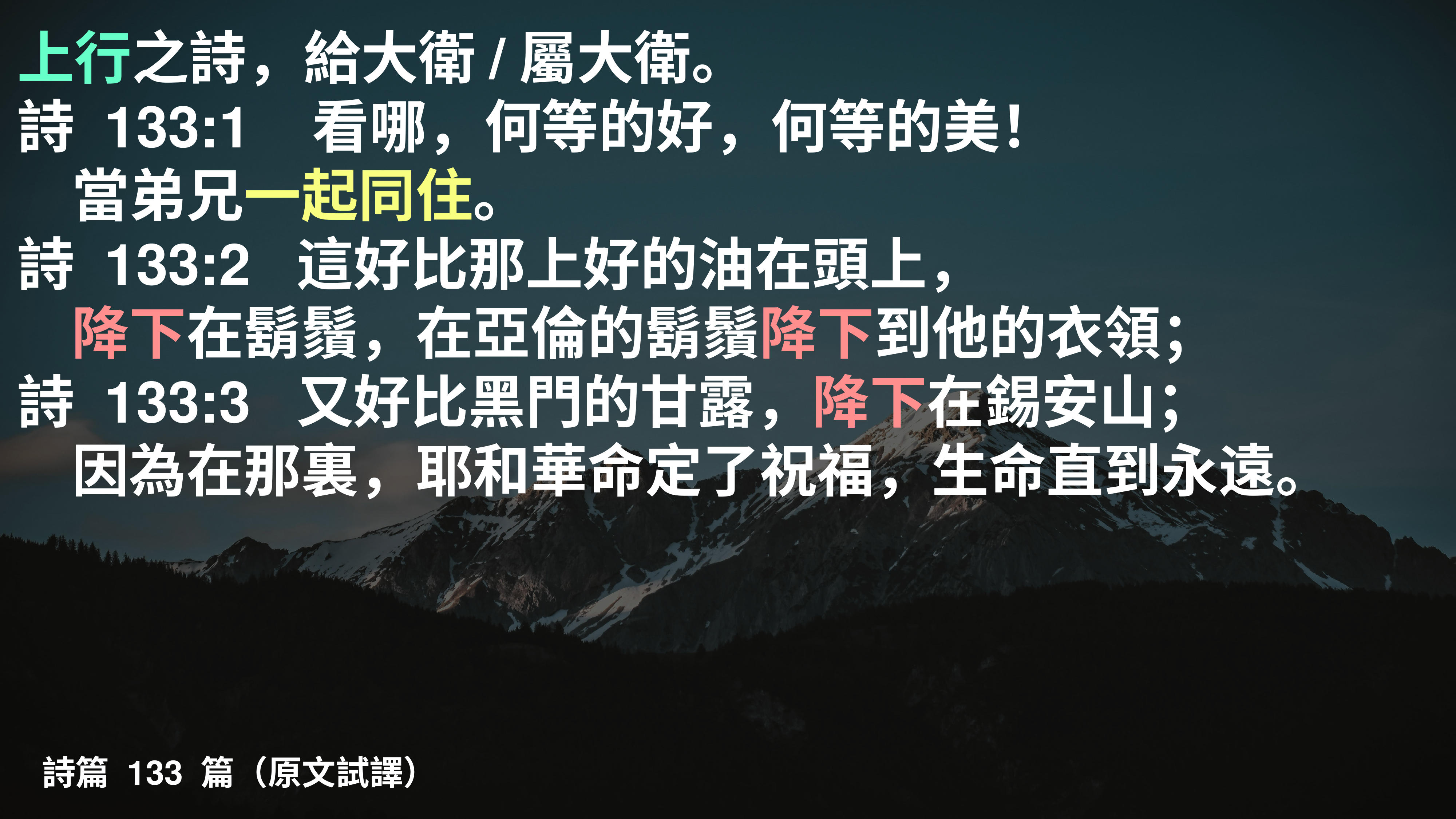

# 上行之詩，給大衛/屬大衛。
詩 133:1   看哪，何等的好，何等的美！
	當弟兄一起同住。
詩 133:2  這好比那上好的油在頭上，
	降下在鬍鬚，在亞倫的鬍鬚降下到他的衣領；
詩 133:3  又好比黑門的甘露，降下在錫安山；
	因為在那裏，耶和華命定了祝福，生命直到永遠。
詩篇 133 篇（原文試譯）